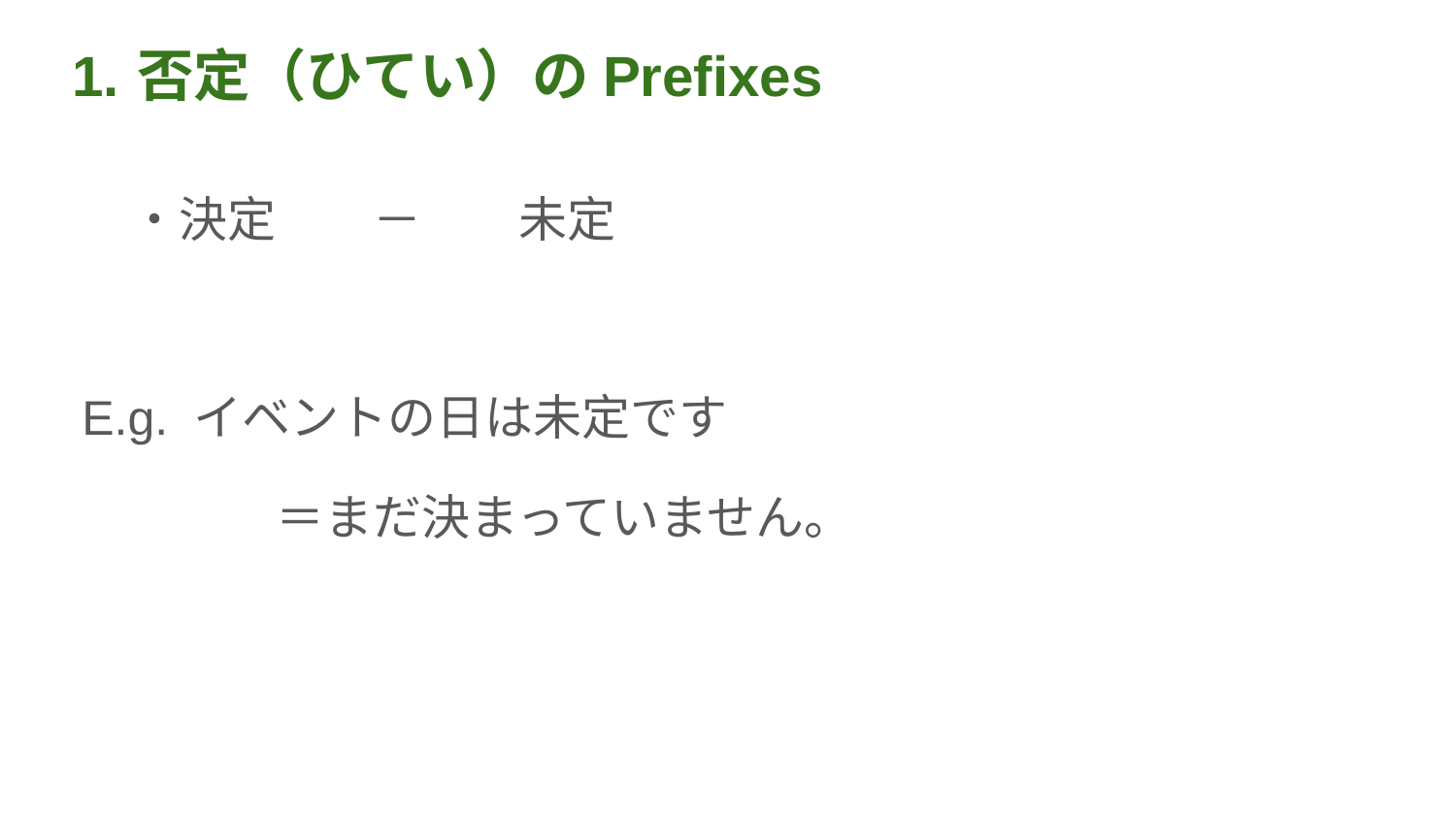

# 否定（ひてい）のPrefixes
　・決定　　－　　未定

E.g. イベントの日は未定です
　　　　＝まだ決まっていません。